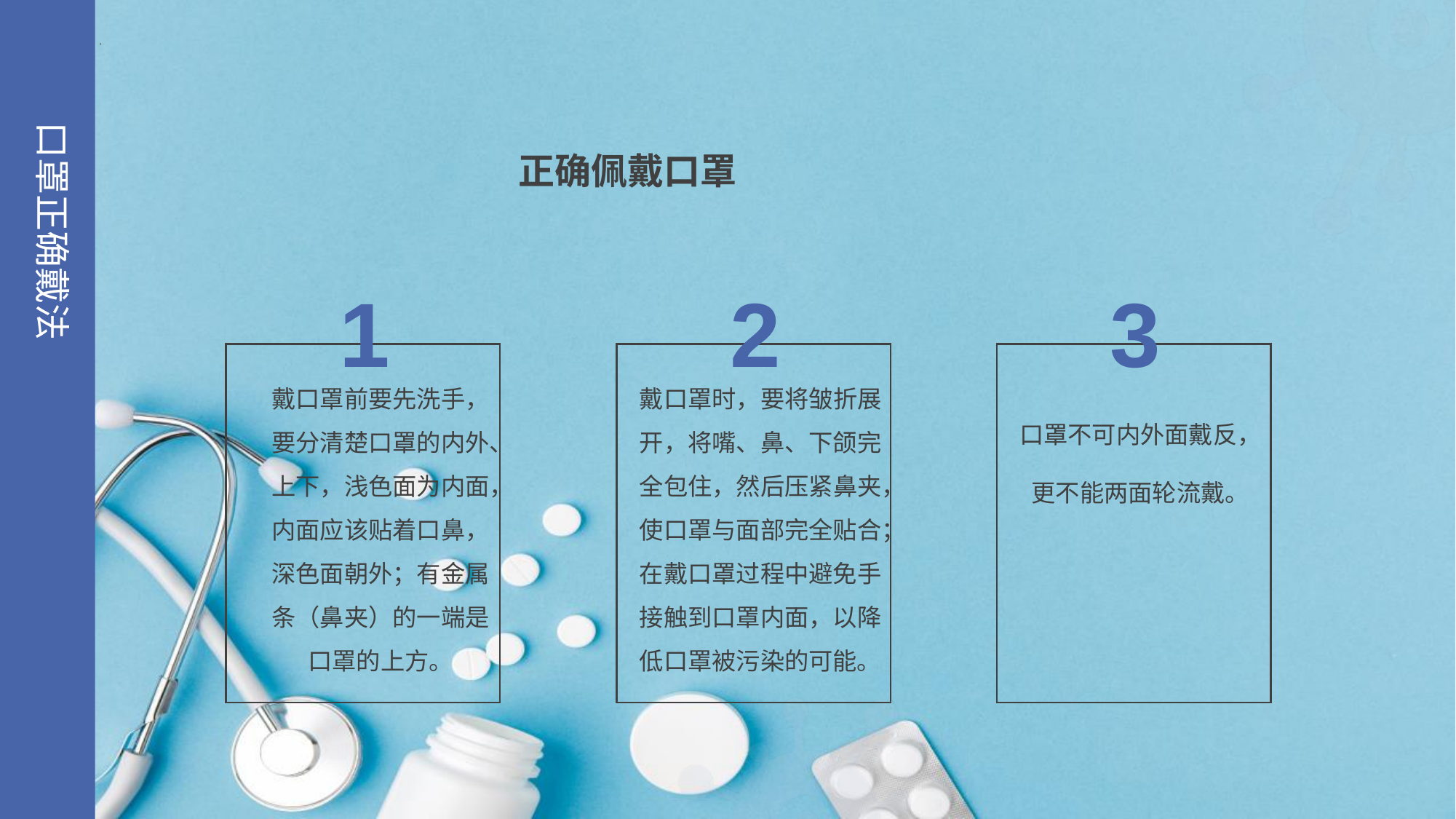

正确佩戴口罩
1
2
3

戴口罩前要先洗手，要分清楚口罩的内外、上下，浅色面为内面，内面应该贴着口鼻，深色面朝外；有金属条（鼻夹）的一端是口罩的上方。

戴口罩时，要将皱折展开，将嘴、鼻、下颌完全包住，然后压紧鼻夹，使口罩与面部完全贴合；在戴口罩过程中避免手接触到口罩内面，以降低口罩被污染的可能。

口罩不可内外面戴反，更不能两面轮流戴。